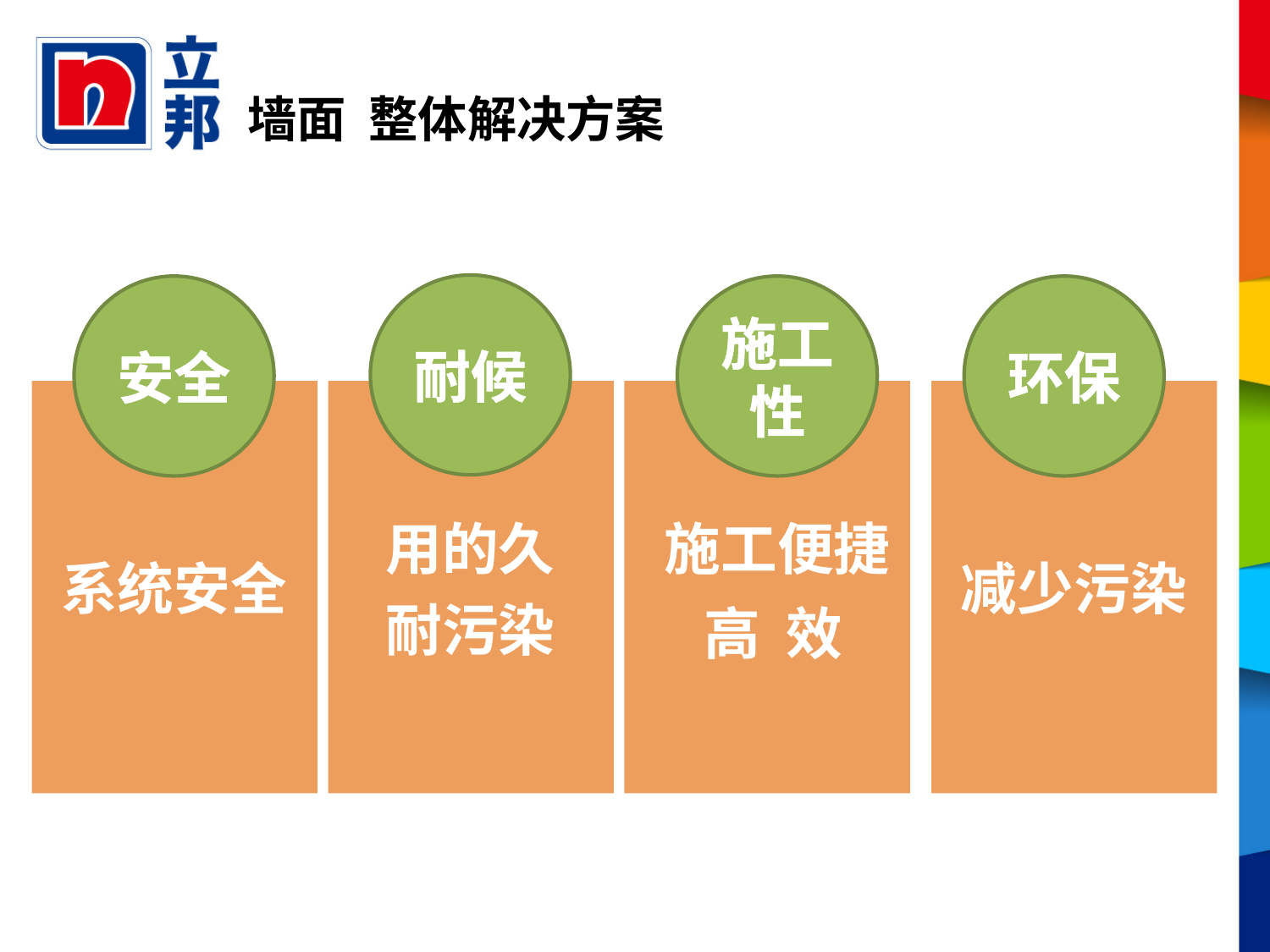

墙面  整体解决方案
耐候
安全
施工性
环保

系统安全

用的久
耐污染

施工便捷
高  效

减少污染